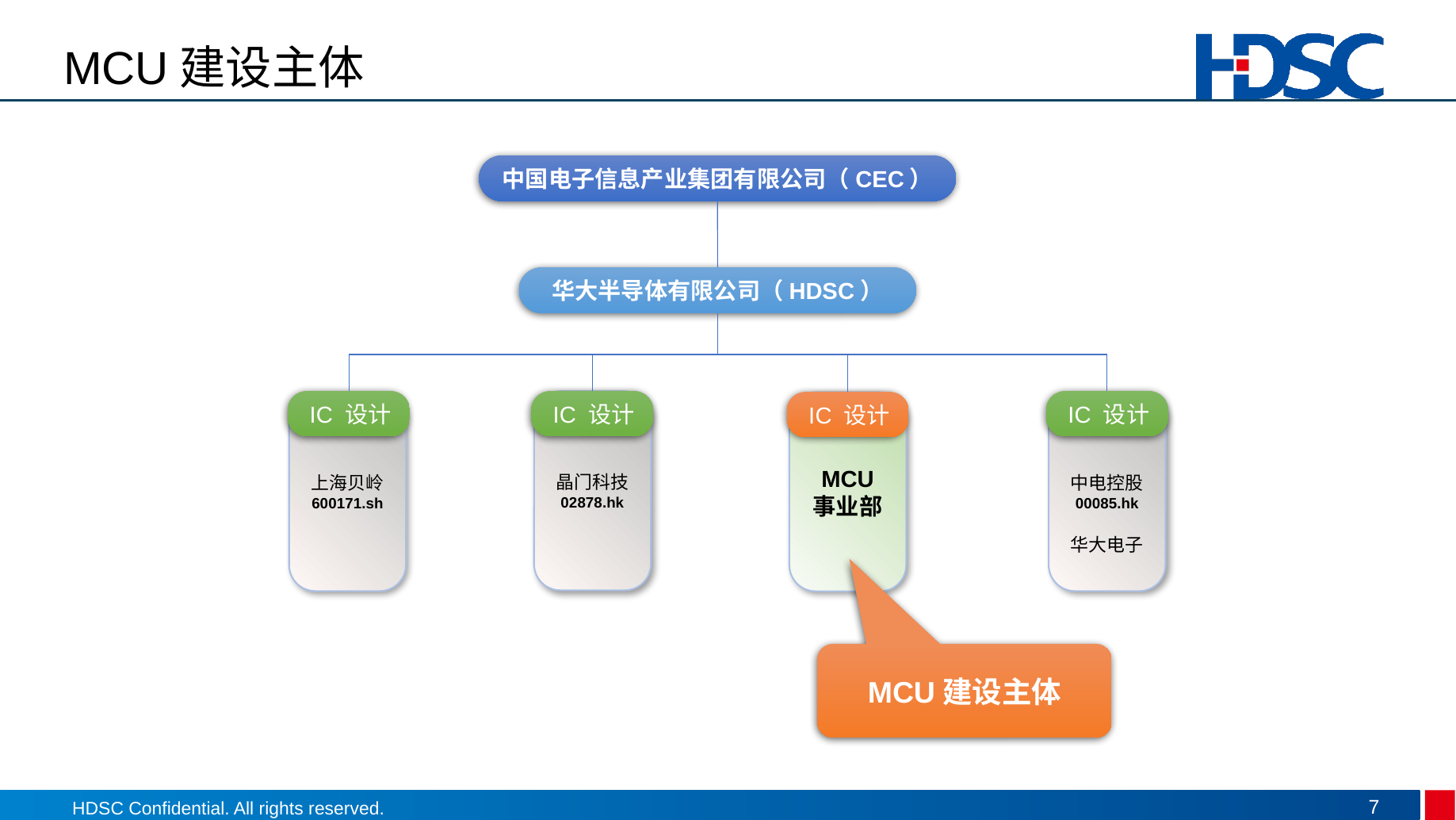

# MCU建设主体
中国电子信息产业集团有限公司（CEC）
华大半导体有限公司（HDSC）
 IC 设计

上海贝岭
600171.sh

 IC 设计

中电控股
00085.hk

华大电子
 IC 设计

晶门科技
02878.hk

 IC 设计

MCU
事业部

MCU建设主体
7